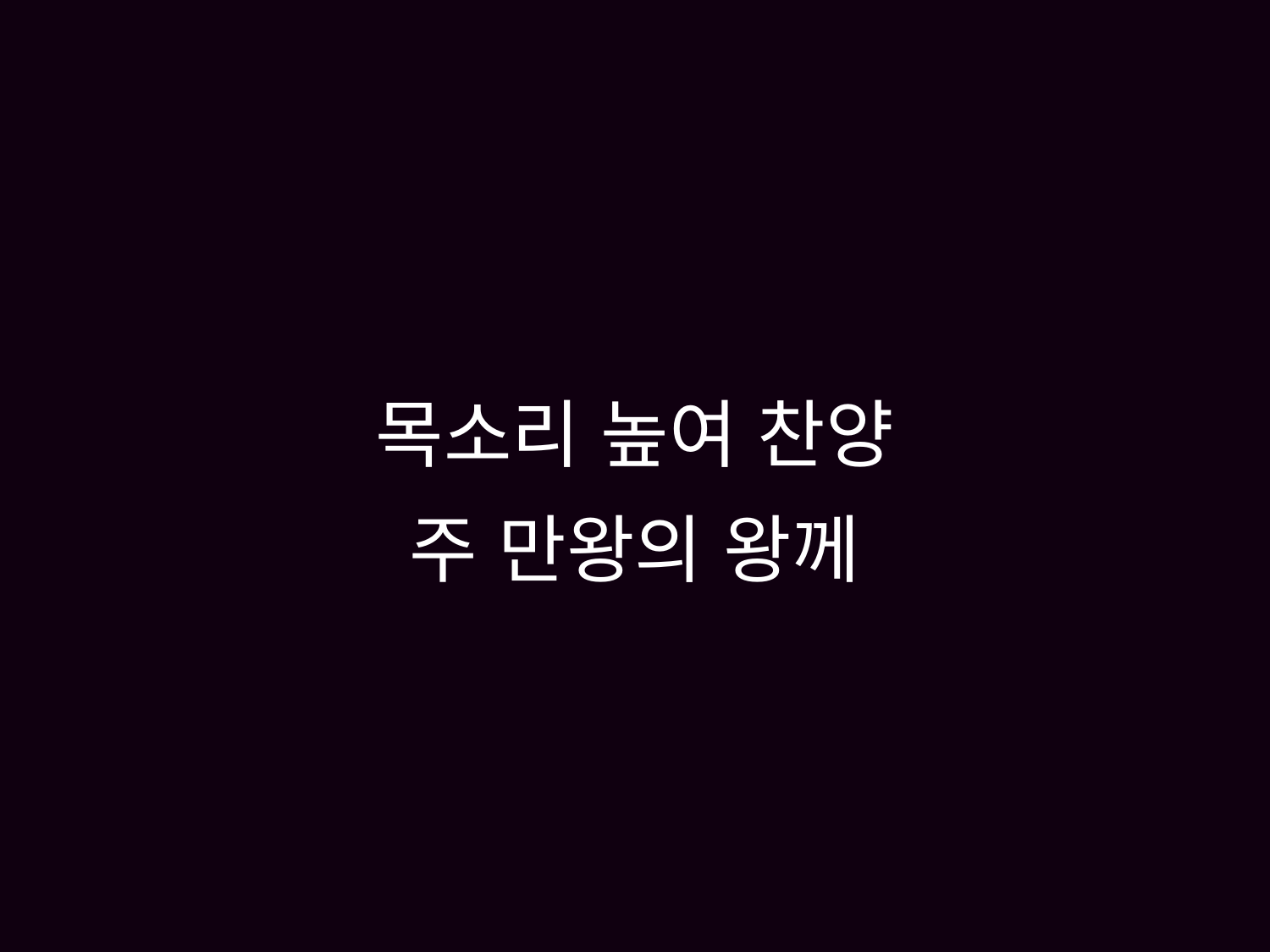

# 목소리 높여 찬양 주 만왕의 왕께